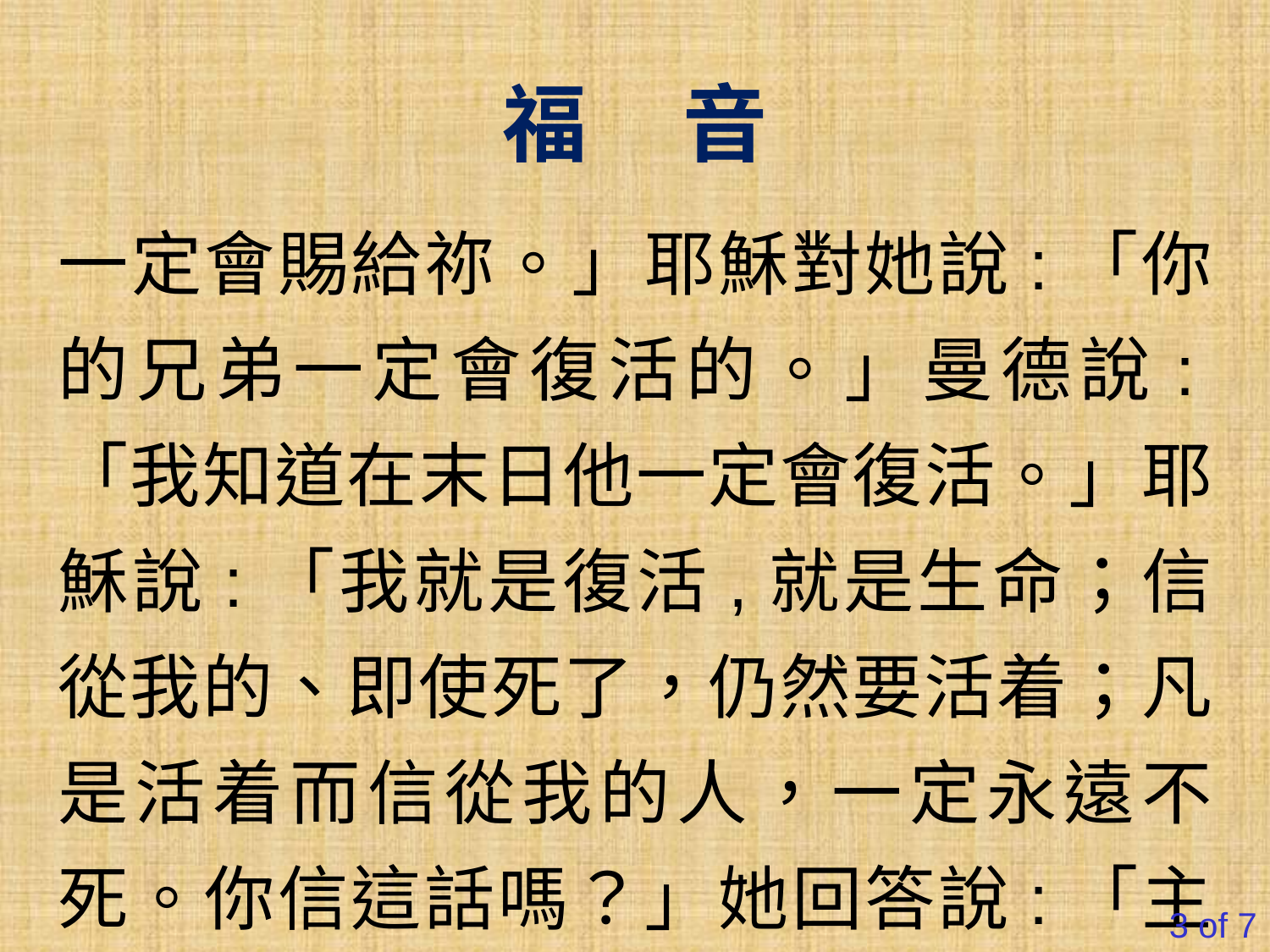

福     音

一定會賜給祢。」耶穌對她說:「你的兄弟一定會復活的。」曼德說:「我知道在末日他一定會復活。」耶穌說:「我就是復活,就是生命；信從我的、即使死了，仍然要活着；凡是活着而信從我的人，一定永遠不死。你信這話嗎？」她回答說:「主啊，是的，我
3 of 7